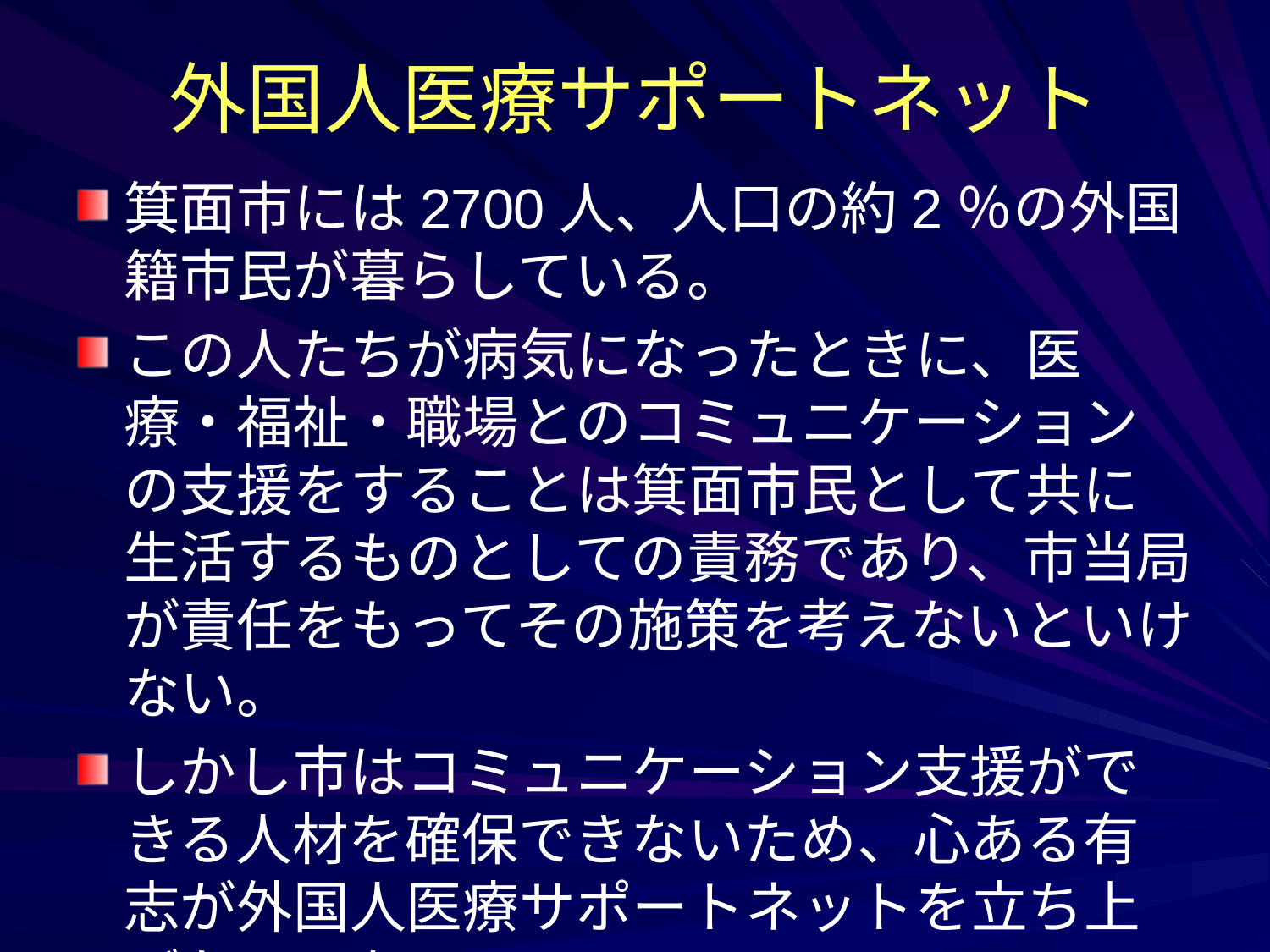

# 外国人医療サポートネット
箕面市には2700人、人口の約2％の外国籍市民が暮らしている。
この人たちが病気になったときに、医療・福祉・職場とのコミュニケーションの支援をすることは箕面市民として共に生活するものとしての責務であり、市当局が責任をもってその施策を考えないといけない。
しかし市はコミュニケーション支援ができる人材を確保できないため、心ある有志が外国人医療サポートネットを立ち上げたのである